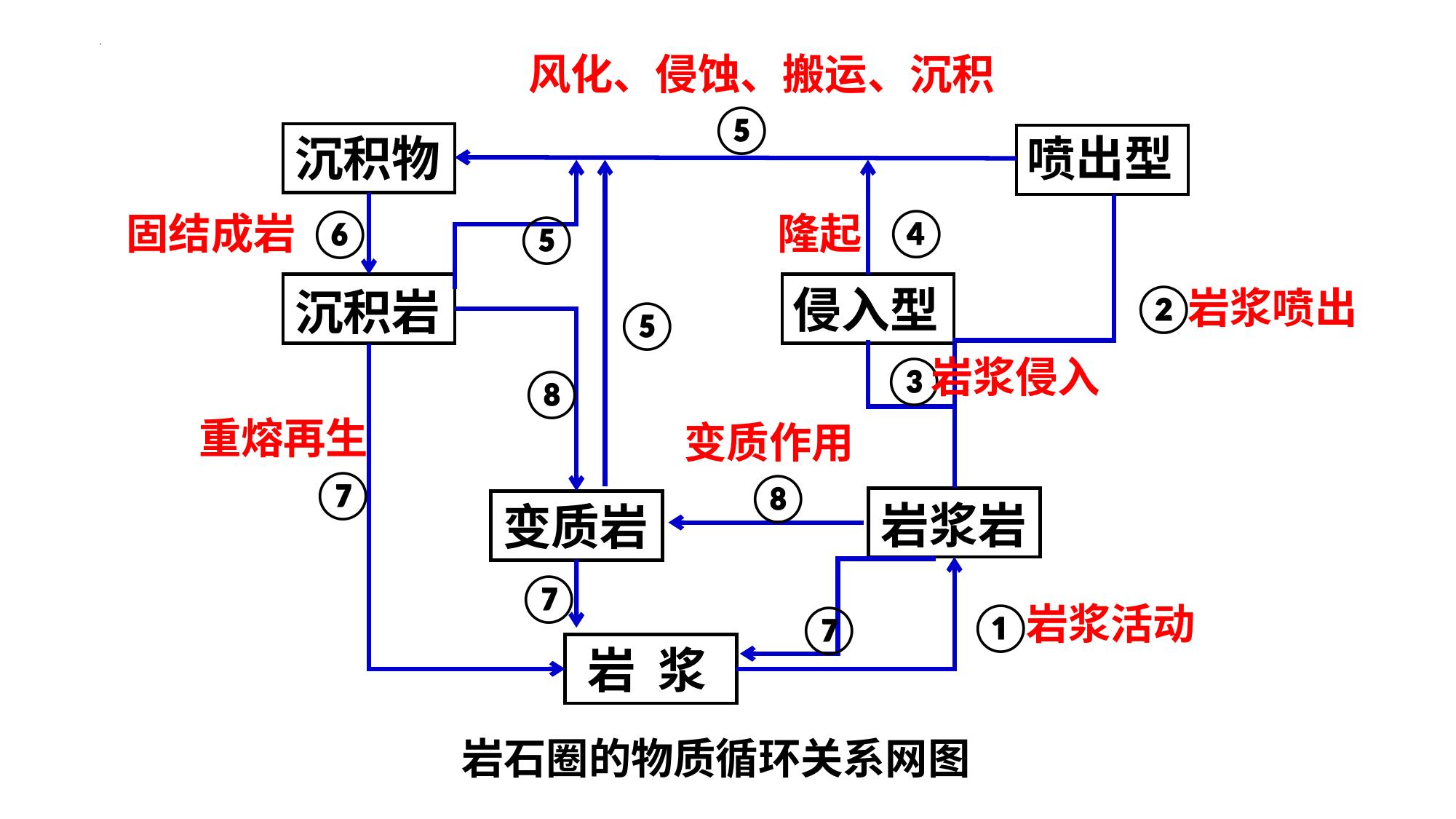

风化、侵蚀、搬运、沉积
⑤
沉积物
喷出型

④
⑥
固结成岩
⑤
隆起
②

侵入型
岩浆喷出
沉积岩
⑤
③
岩浆侵入
⑧
重熔再生
变质作用
⑦
⑧

岩浆岩

变质岩
⑦
①
岩浆活动
⑦
岩  浆

岩石圈的物质循环关系网图